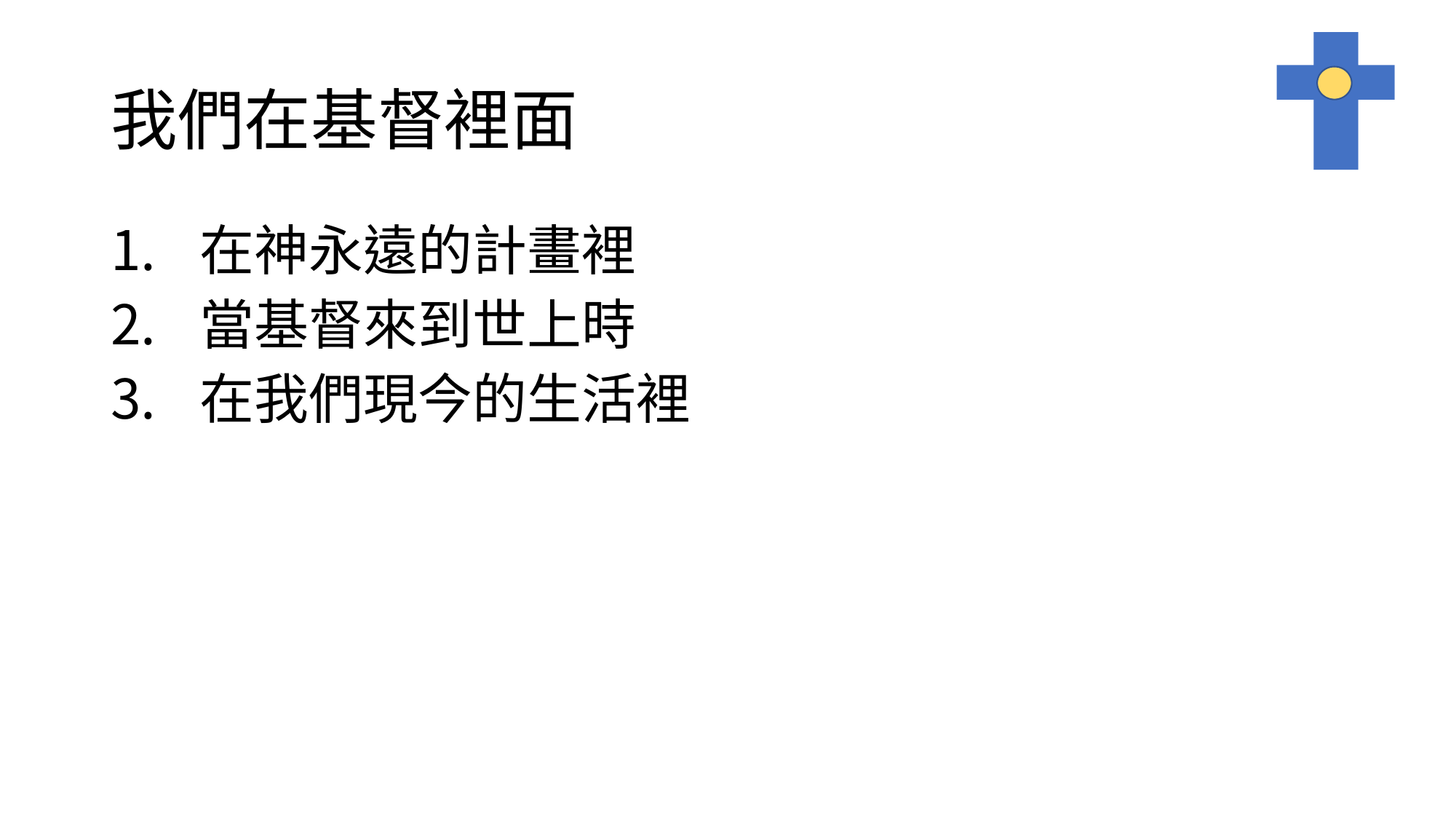

# 我們在基督裡面
在神永遠的計畫裡
當基督來到世上時
在我們現今的生活裡